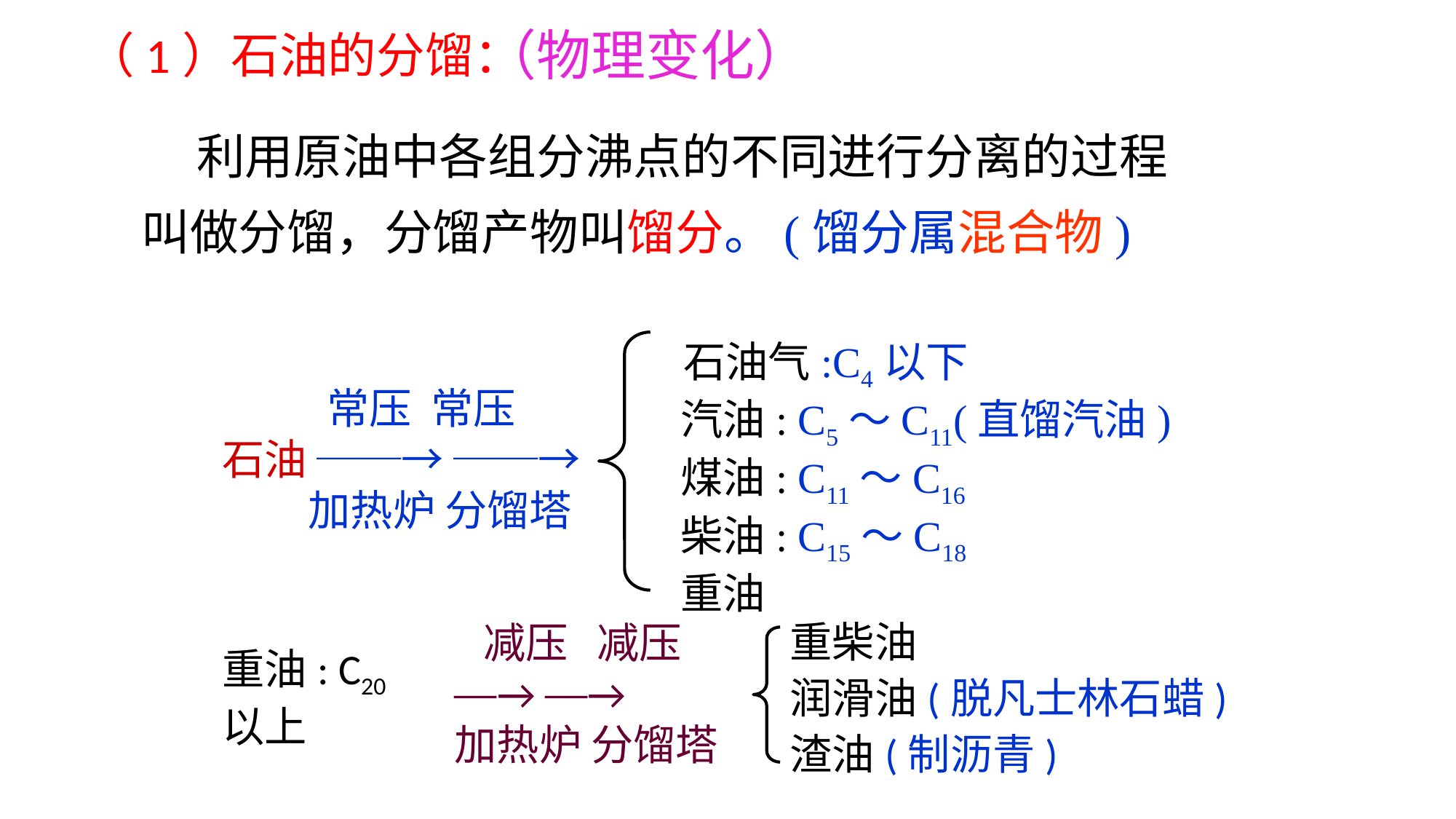

（物理变化）
（1）石油的分馏：
    利用原油中各组分沸点的不同进行分离的过程叫做分馏，分馏产物叫馏分。(馏分属混合物)
 石油气:C4以下
 汽油: C5～C11(直馏汽油)
 煤油: C11～C16
 柴油: C15～C18
 重油

          常压  常压
石油 ──→ ──→
        加热炉 分馏塔
重柴油
润滑油(脱凡士林石蜡)
渣油(制沥青)
  减压   减压
──→ ──→
加热炉 分馏塔

重油: C20 以上